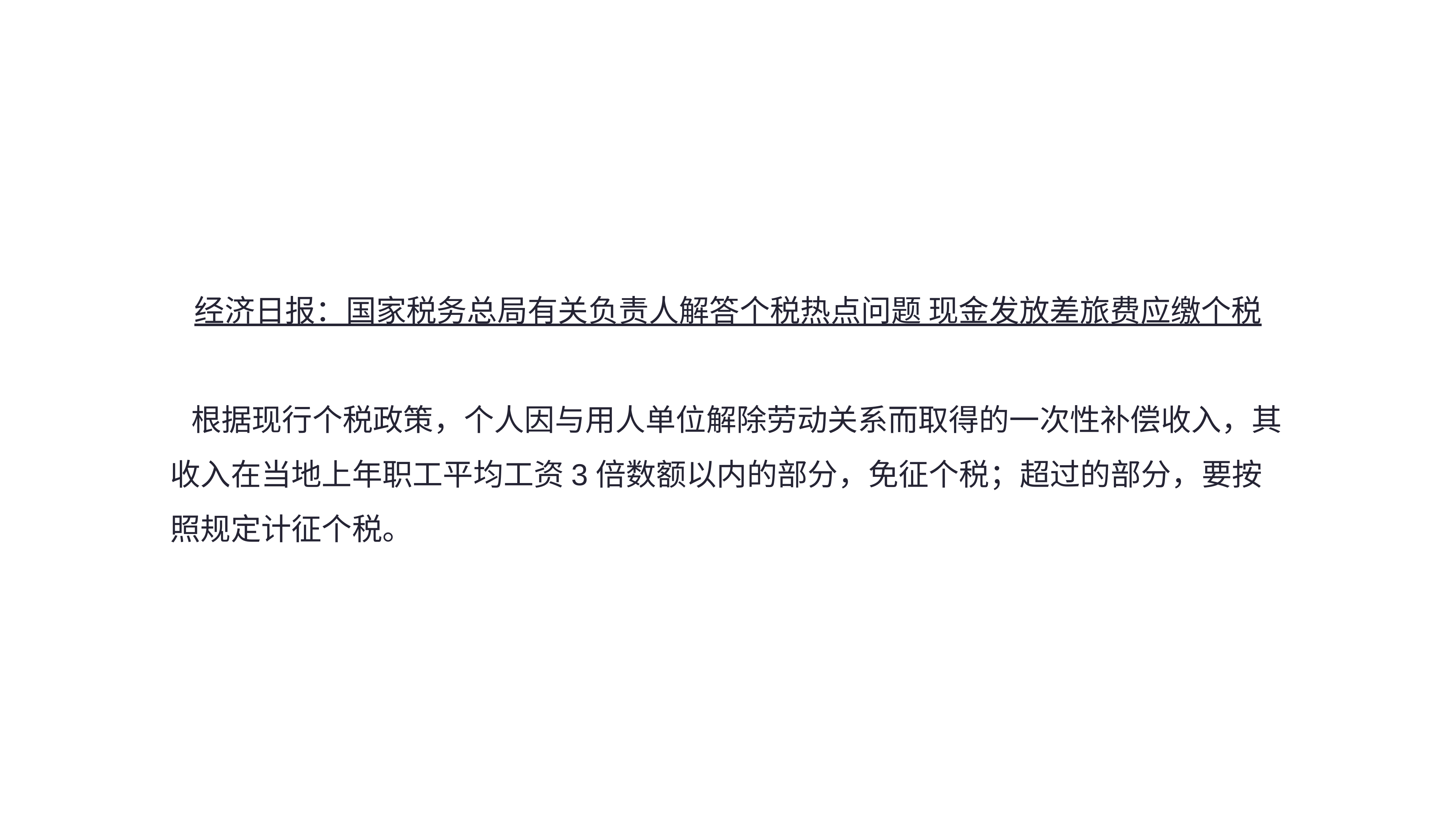

经济日报：国家税务总局有关负责人解答个税热点问题 现金发放差旅费应缴个税

  根据现行个税政策，个人因与用人单位解除劳动关系而取得的一次性补偿收入，其收入在当地上年职工平均工资3倍数额以内的部分，免征个税；超过的部分，要按照规定计征个税。